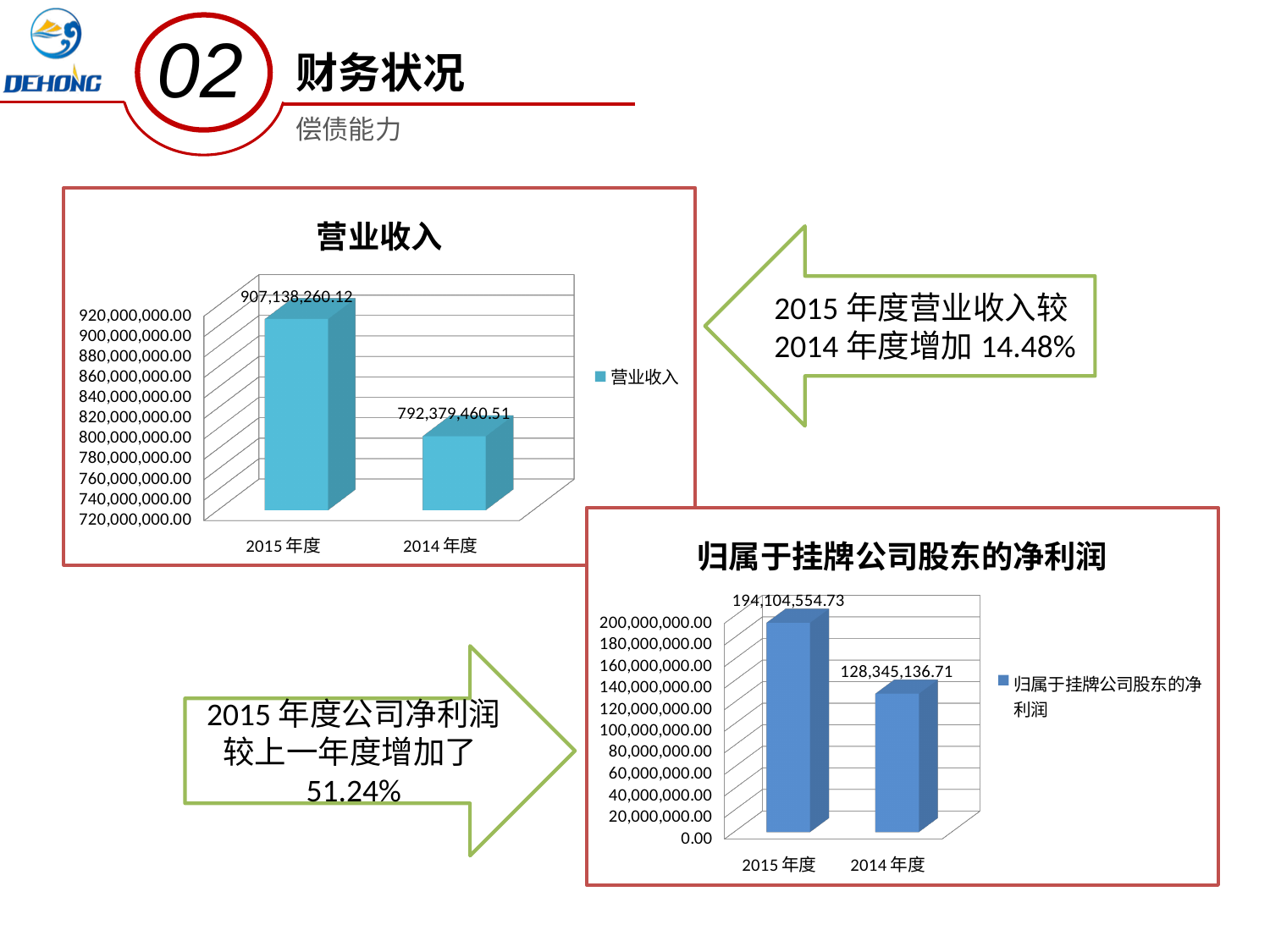

02
财务状况

偿债能力

[unsupported chart]

2015年度营业收入较2014年度增加14.48%

[unsupported chart]

2015年度公司净利润较上一年度增加了51.24%